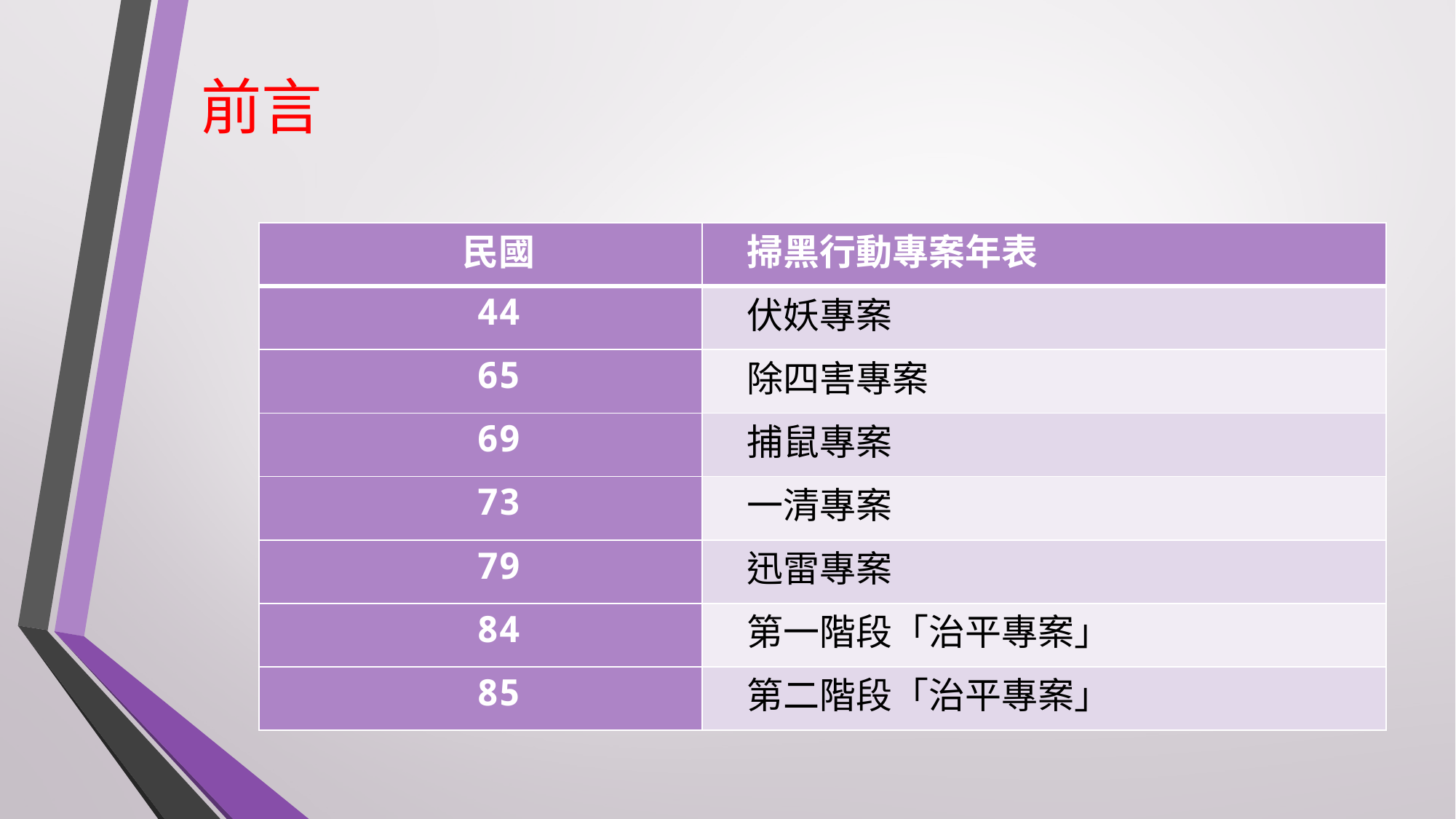

# 前言
| 民國 | 掃黑行動專案年表 |
| --- | --- |
| 44 | 伏妖專案 |
| 65 | 除四害專案 |
| 69 | 捕鼠專案 |
| 73 | 一清專案 |
| 79 | 迅雷專案 |
| 84 | 第一階段「治平專案」 |
| 85 | 第二階段「治平專案」 |